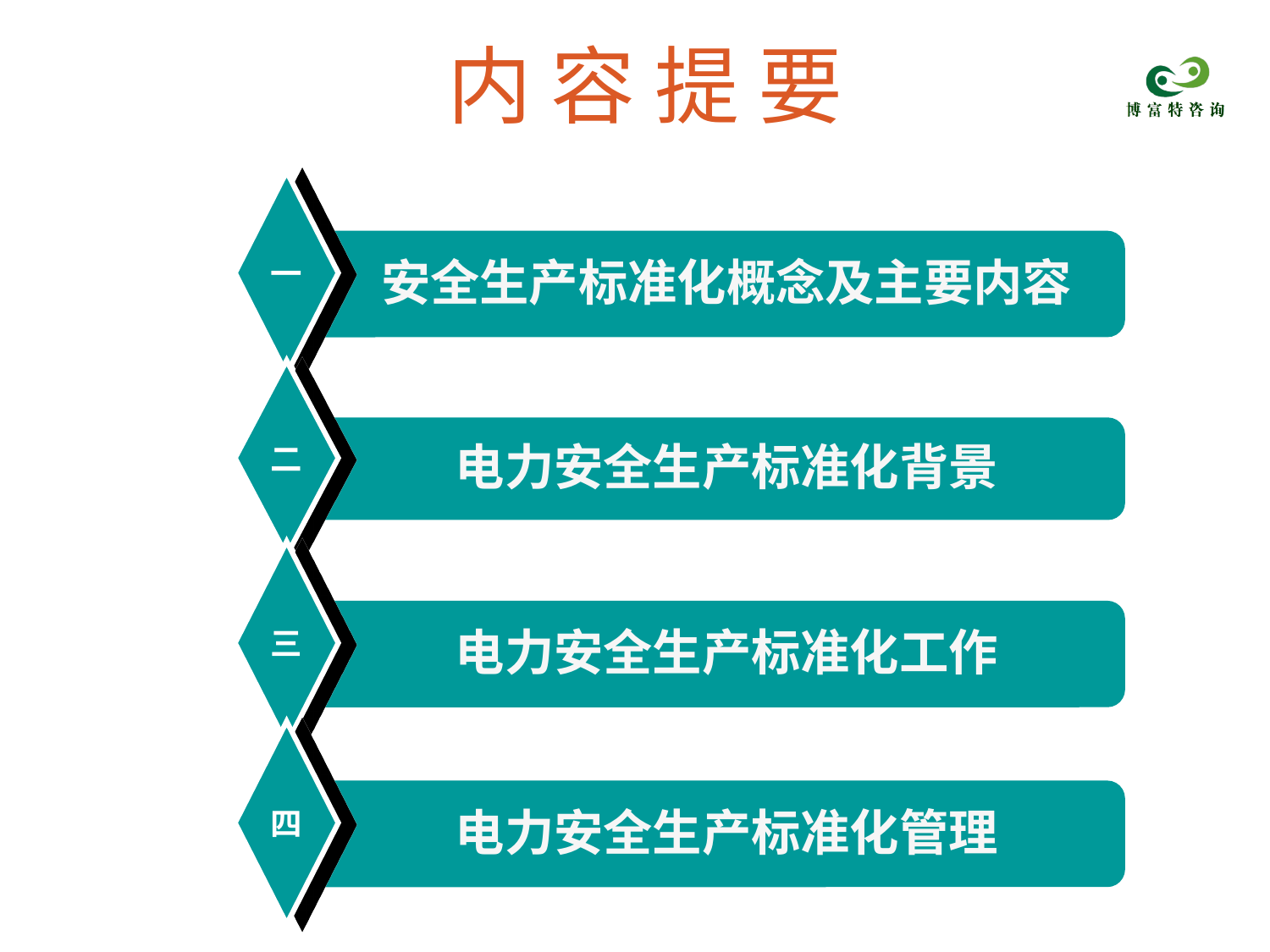

内 容 提 要
安全生产标准化概念及主要内容
一

电力安全生产标准化背景
二

电力安全生产标准化工作
三

电力安全生产标准化管理
四